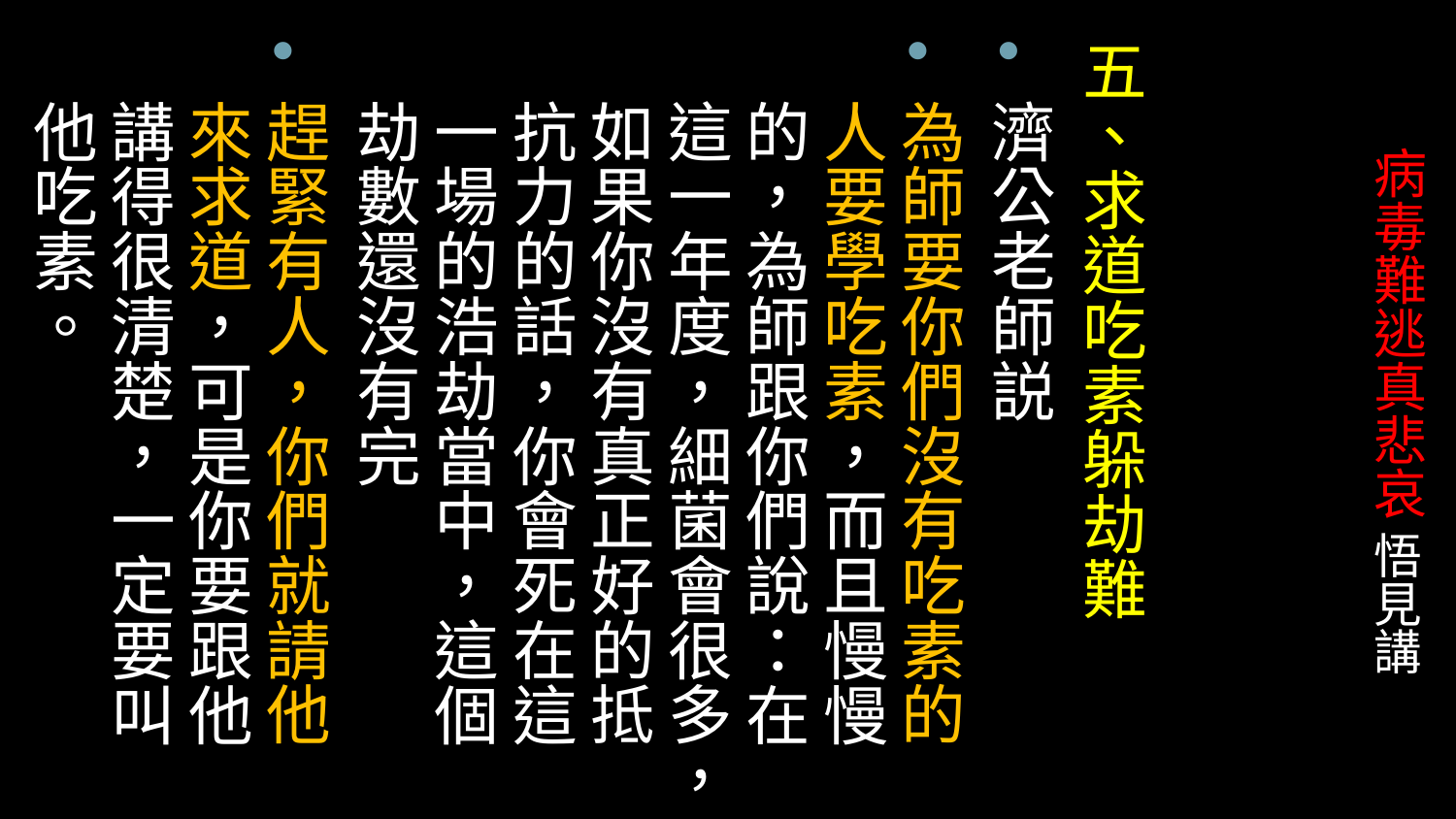

五、求道吃素躲劫難
濟公老師説
為師要你們沒有吃素的人要學吃素，而且慢慢的，為師跟你們說：在這一年度，細菌會很多，如果你沒有真正好的抵抗力的話，你會死在這一場的浩劫當中，這個劫數還沒有完
趕緊有人，你們就請他來求道，可是你要跟他講得很清楚，一定要叫他吃素。
# 病毒難逃真悲哀 悟見講